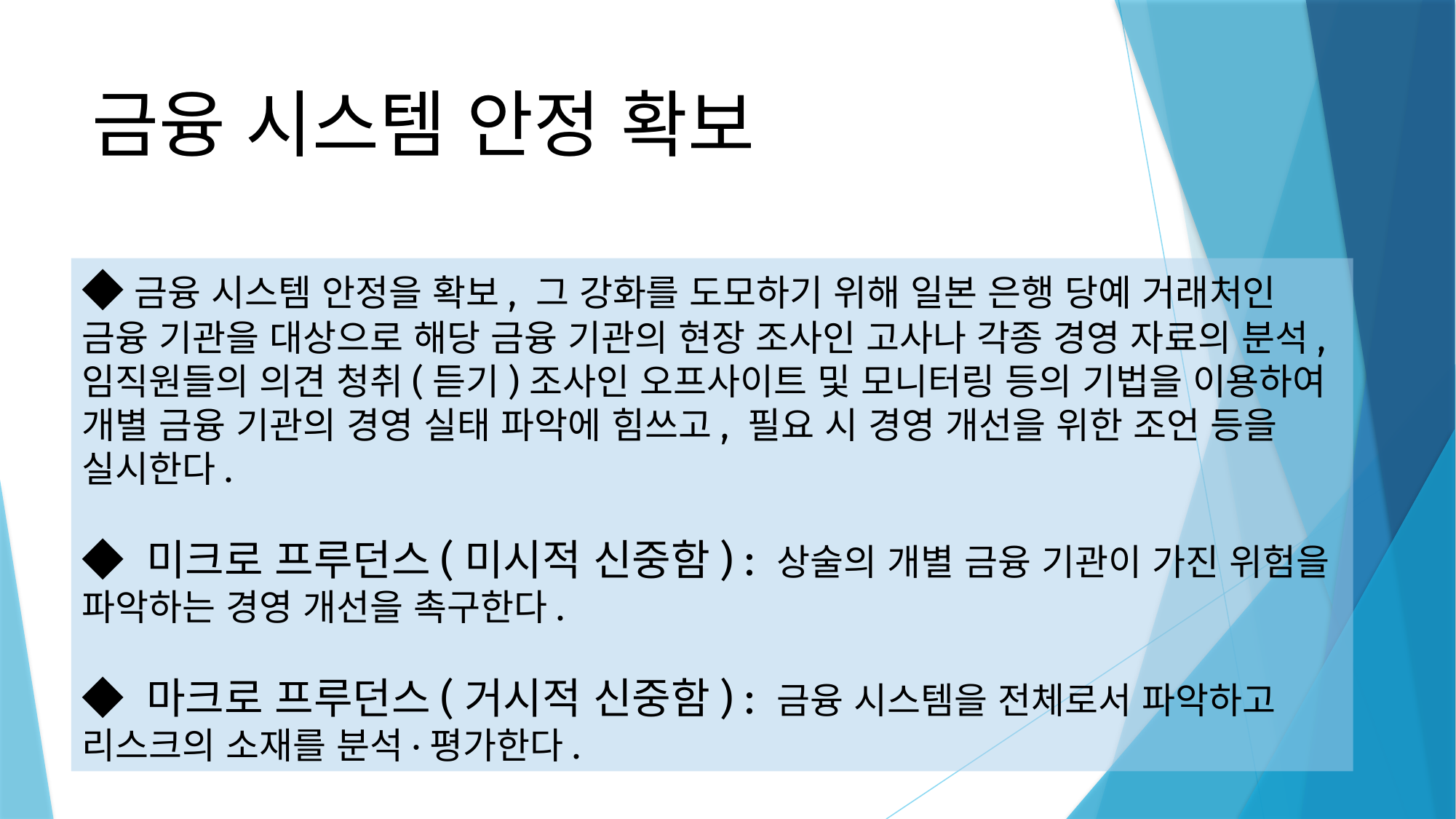

# 금융 시스템 안정 확보
◆금융 시스템 안정을 확보, 그 강화를 도모하기 위해 일본 은행 당예 거래처인 금융 기관을 대상으로 해당 금융 기관의 현장 조사인 고사나 각종 경영 자료의 분석, 임직원들의 의견 청취(듣기)조사인 오프사이트 및 모니터링 등의 기법을 이용하여 개별 금융 기관의 경영 실태 파악에 힘쓰고, 필요 시 경영 개선을 위한 조언 등을 실시한다.

◆ 미크로 프루던스(미시적 신중함) : 상술의 개별 금융 기관이 가진 위험을 파악하는 경영 개선을 촉구한다.

◆ 마크로 프루던스(거시적 신중함) : 금융 시스템을 전체로서 파악하고 리스크의 소재를 분석·평가한다.